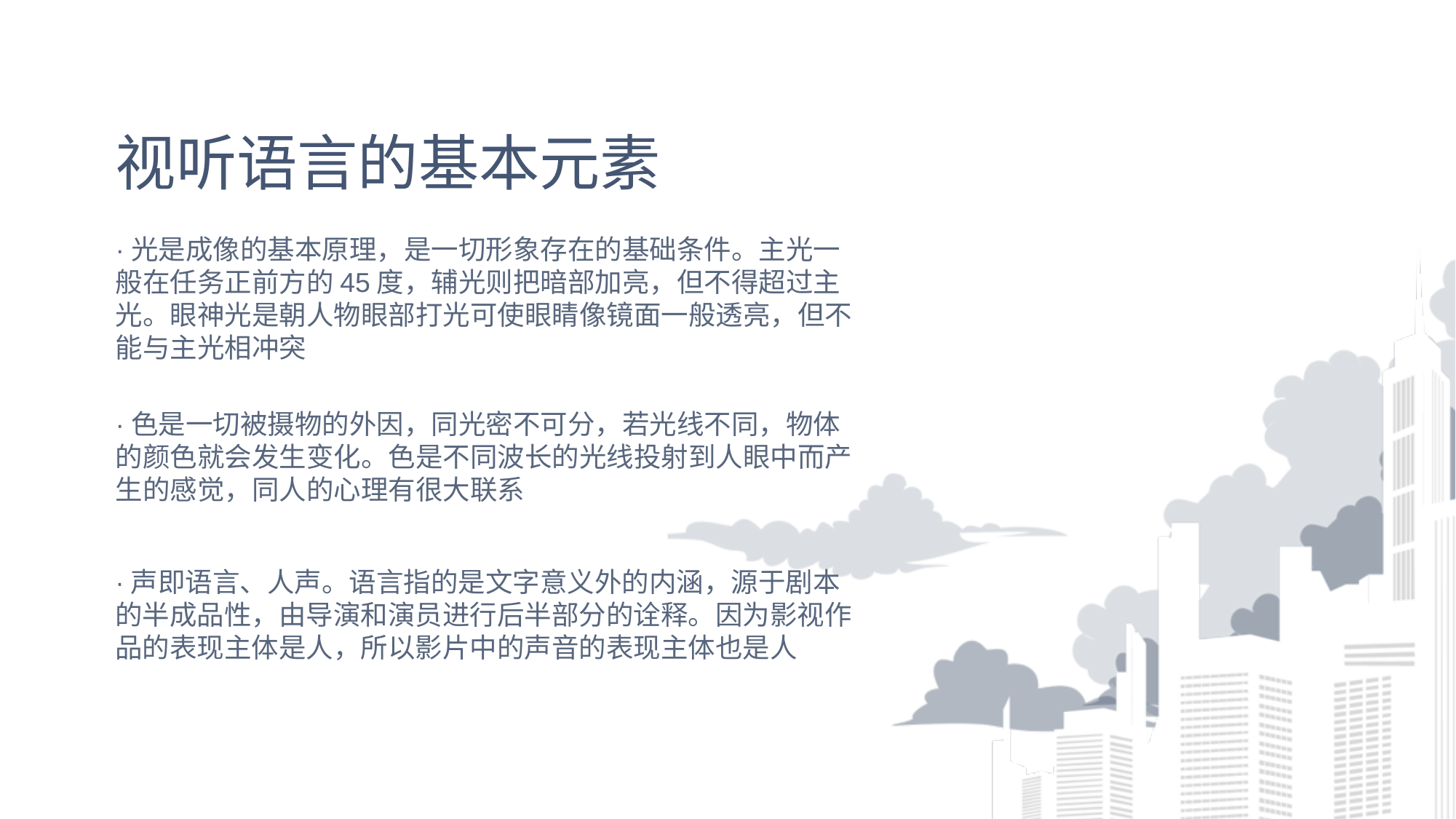

# 视听语言的基本元素
·光是成像的基本原理，是一切形象存在的基础条件。主光一般在任务正前方的45度，辅光则把暗部加亮，但不得超过主光。眼神光是朝人物眼部打光可使眼睛像镜面一般透亮，但不能与主光相冲突
·色是一切被摄物的外因，同光密不可分，若光线不同，物体的颜色就会发生变化。色是不同波长的光线投射到人眼中而产生的感觉，同人的心理有很大联系
·声即语言、人声。语言指的是文字意义外的内涵，源于剧本的半成品性，由导演和演员进行后半部分的诠释。因为影视作品的表现主体是人，所以影片中的声音的表现主体也是人